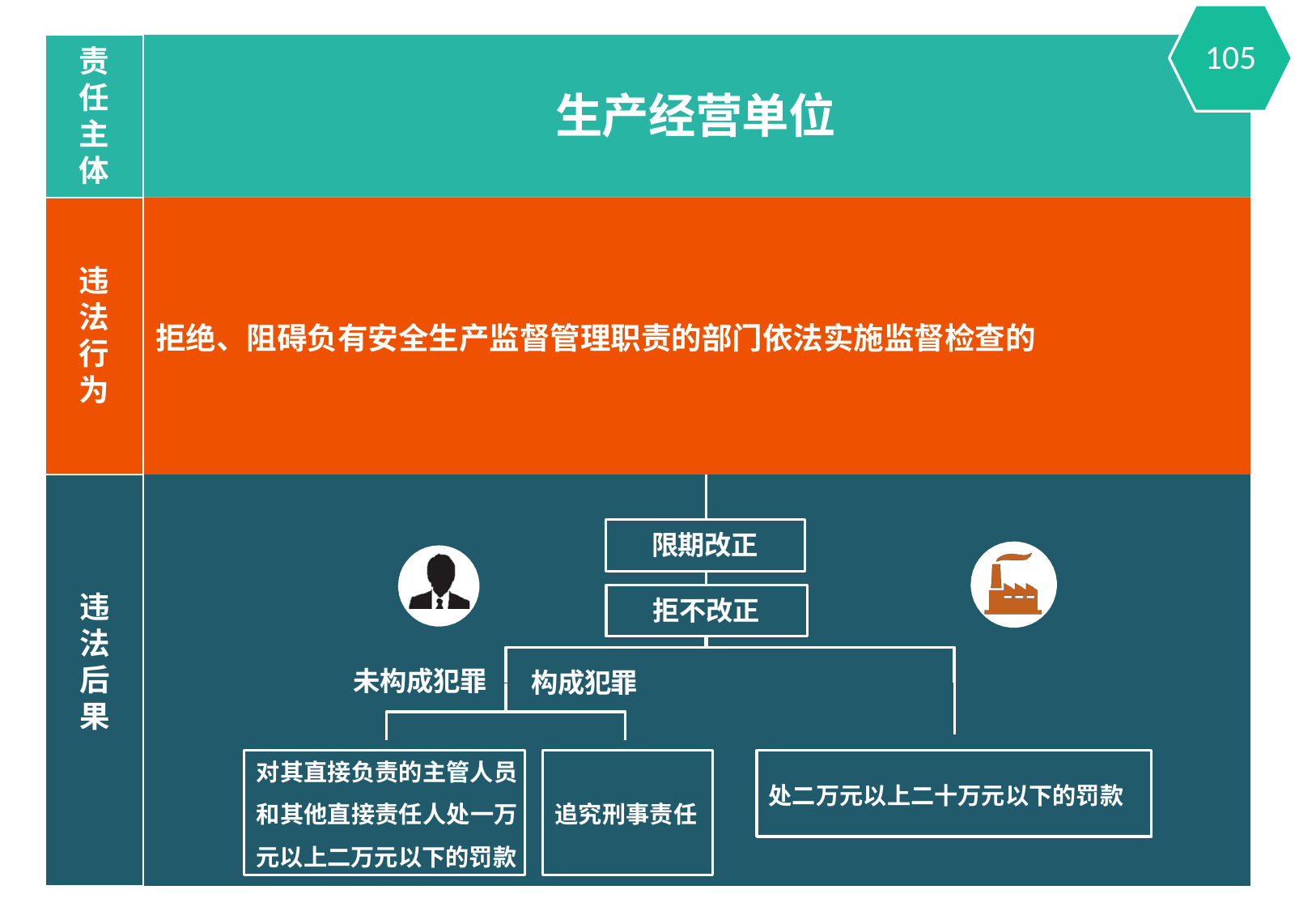

105
责 任 主 体
生产经营单位

违 法 行 为
拒绝、阻碍负有安全生产监督管理职责的部门依法实施监督检查的

限期改正

违 法 后 果
拒不改正

未构成犯罪
构成犯罪

对其直接负责的主管人员 和其他直接责任人处一万 元以上二万元以下的罚款

处二万元以上二十万元以下的罚款
追究刑事责任